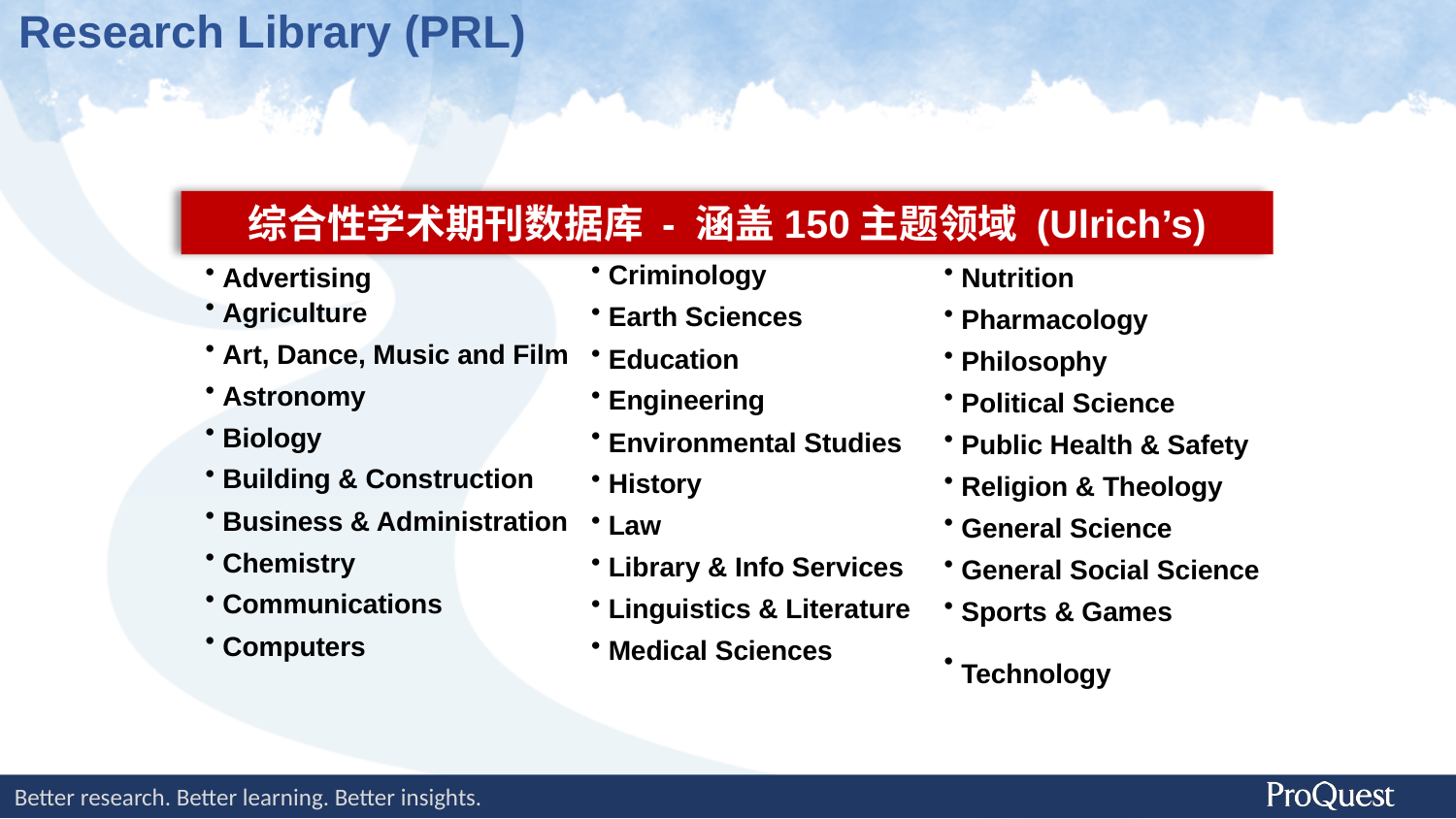

Research Library (PRL)
#
综合性学术期刊数据库 - 涵盖150主题领域 (Ulrich’s)

 Criminology
 Earth Sciences
 Education
 Engineering
 Environmental Studies
 History
 Law
 Library & Info Services
 Linguistics & Literature
 Medical Sciences

 Advertising
 Agriculture
 Art, Dance, Music and Film
 Astronomy
 Biology
 Building & Construction
 Business & Administration
 Chemistry
 Communications
 Computers

 Nutrition
 Pharmacology
 Philosophy
 Political Science
 Public Health & Safety
 Religion & Theology
 General Science
 General Social Science
 Sports & Games
 Technology